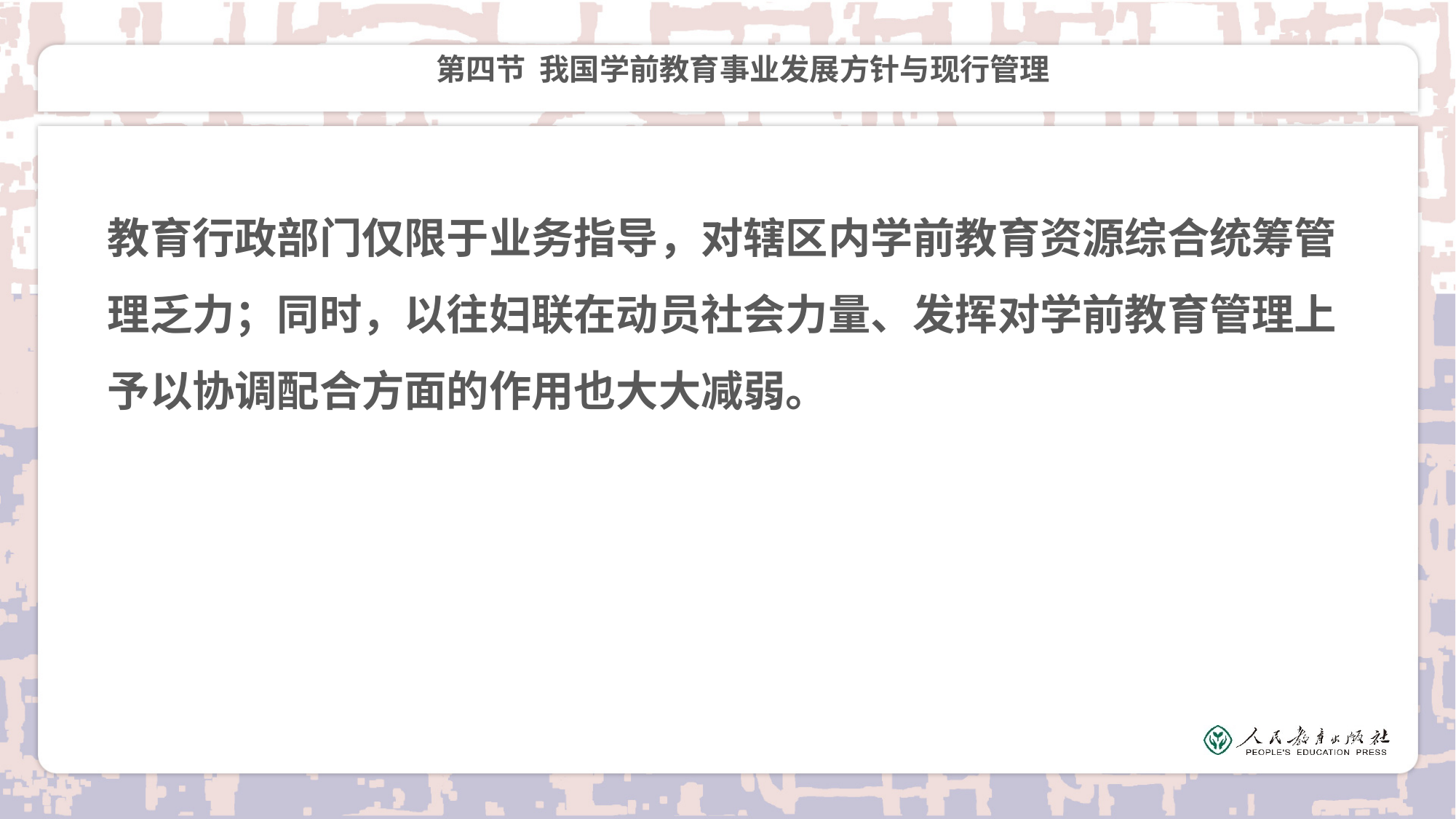

# 第四节  我国学前教育事业发展方针与现行管理
教育行政部门仅限于业务指导，对辖区内学前教育资源综合统筹管理乏力；同时，以往妇联在动员社会力量、发挥对学前教育管理上予以协调配合方面的作用也大大减弱。